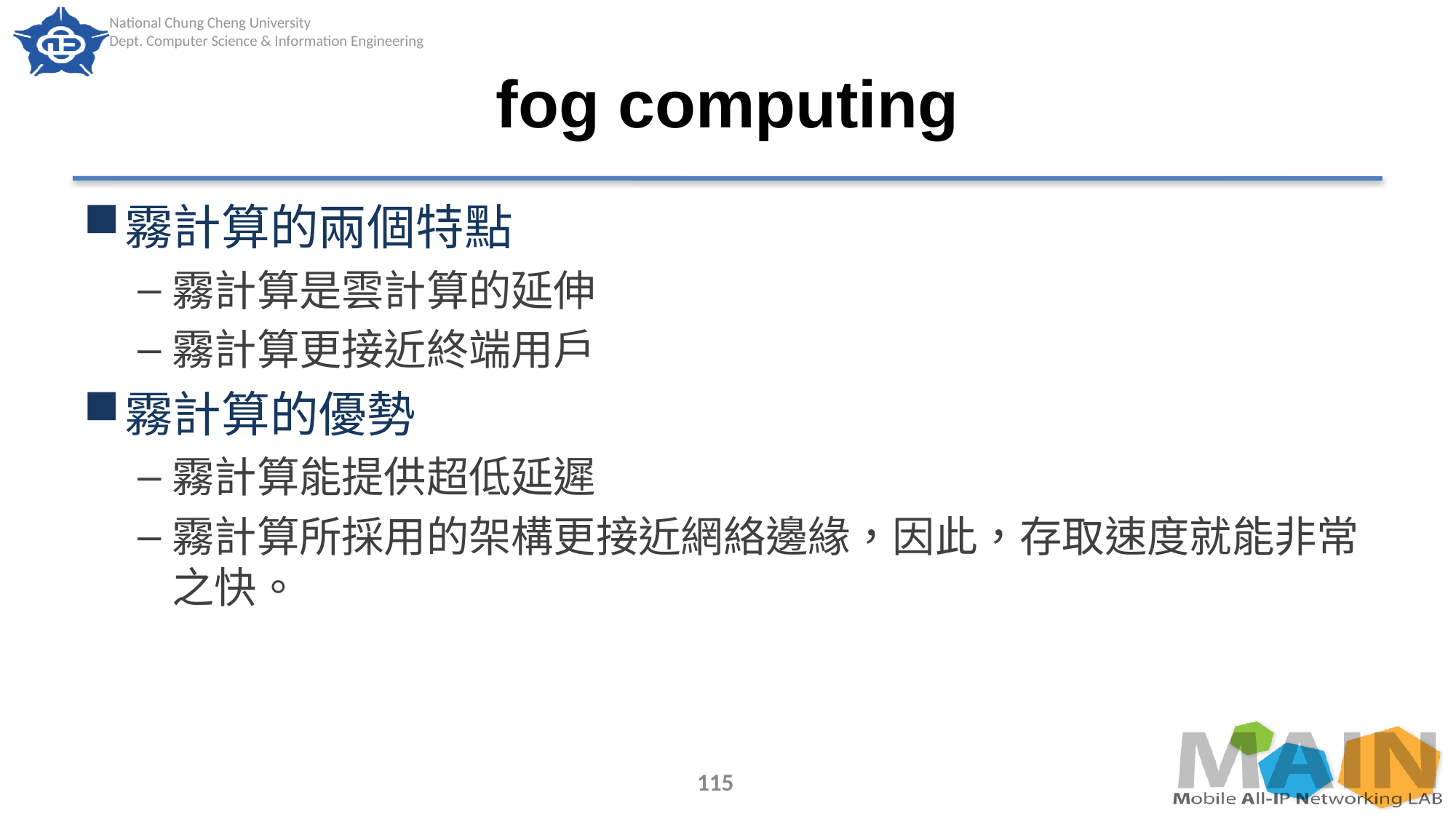

# fog computing
霧計算的兩個特點
霧計算是雲計算的延伸
霧計算更接近終端用戶
霧計算的優勢
霧計算能提供超低延遲
霧計算所採用的架構更接近網絡邊緣，因此，存取速度就能非常之快。
115